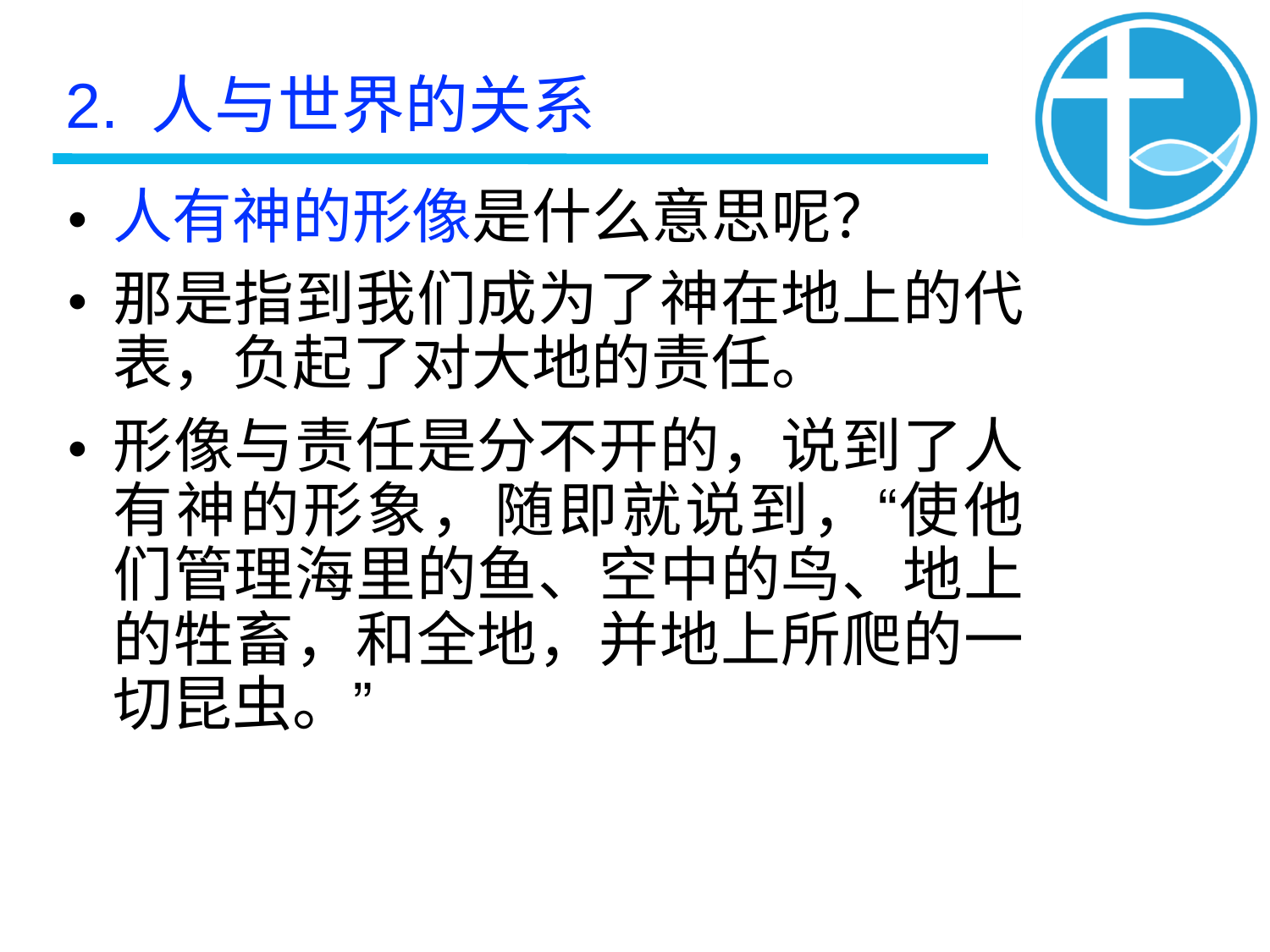

2. 人与世界的关系
人有神的形像是什么意思呢？
那是指到我们成为了神在地上的代表，负起了对大地的责任。
形像与责任是分不开的，说到了人有神的形象，随即就说到，“使他们管理海里的鱼、空中的鸟、地上的牲畜，和全地，并地上所爬的一切昆虫。”